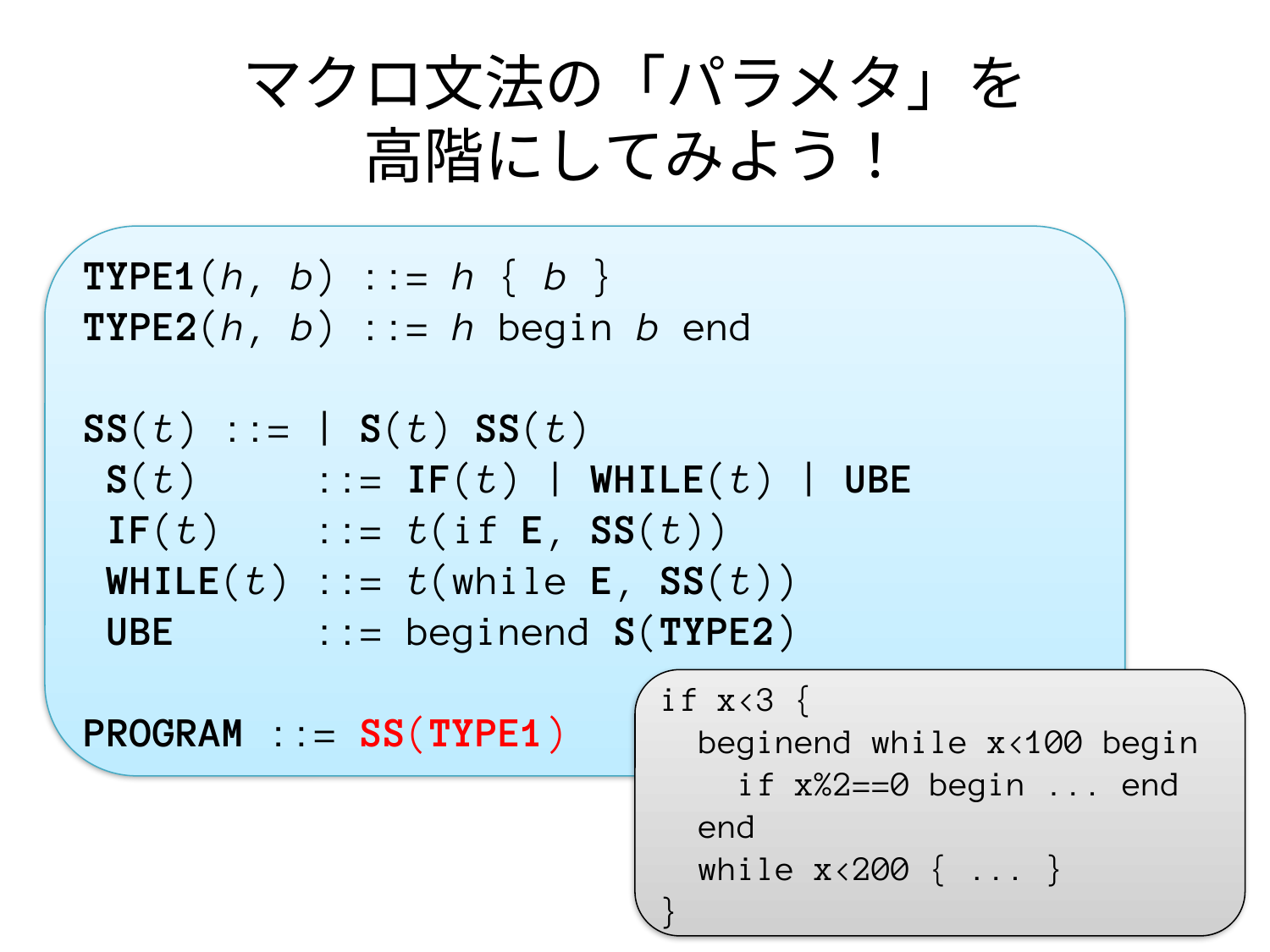

# マクロ文法の「パラメタ」を 高階にしてみよう！
TYPE1(h, b) ::= h { b }
TYPE2(h, b) ::= h begin b end

SS(t) ::= | S(t) SS(t)
 S(t)     ::= IF(t) | WHILE(t) | UBE
 IF(t)    ::= t(if E, SS(t))
 WHILE(t) ::= t(while E, SS(t))
 UBE      ::= beginend S(TYPE2)

PROGRAM ::= SS(TYPE1)
if x<3 {
  beginend while x<100 begin
    if x%2==0 begin ... end
  end
  while x<200 { ... }
}